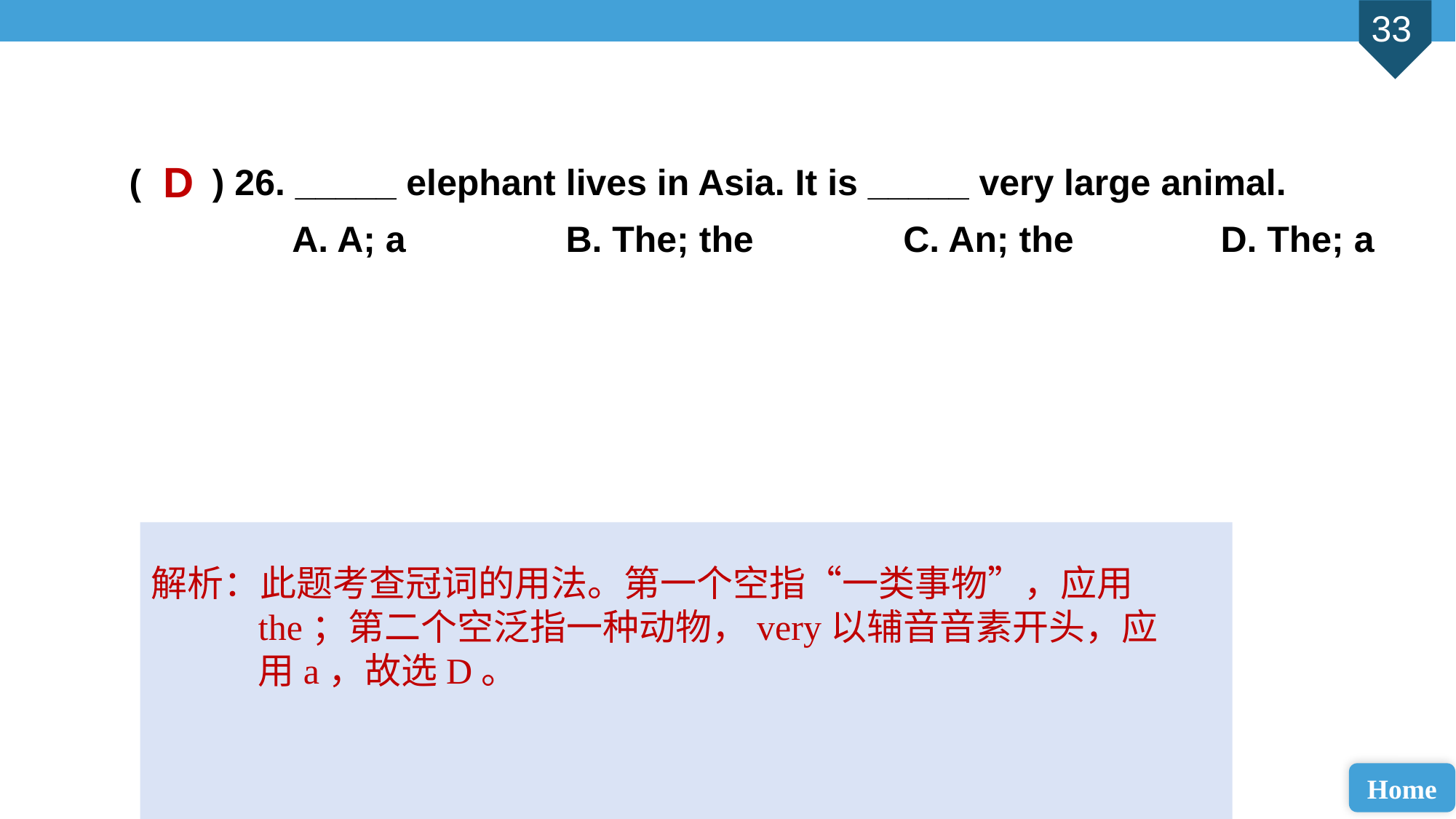

(       ) 26. _____ elephant lives in Asia. It is _____ very large animal.
                A. A; a 		B. The; the		 C. An; the 		D. The; a
D

解析：此题考查冠词的用法。第一个空指“一类事物”，应用the；第二个空泛指一种动物，very以辅音音素开头，应用a，故选D。